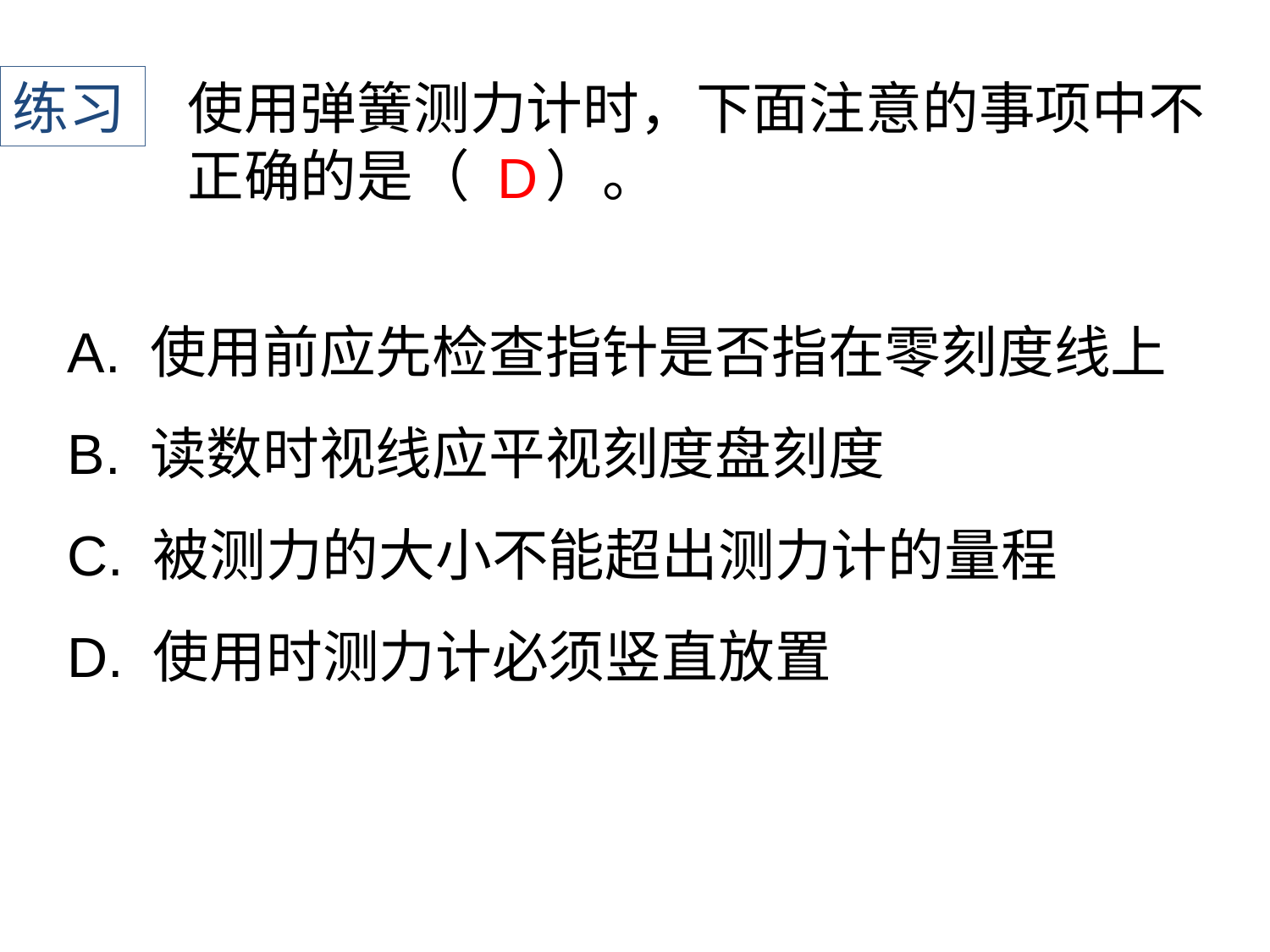

练习
使用弹簧测力计时，下面注意的事项中不正确的是（      ）。
D
A. 使用前应先检查指针是否指在零刻度线上
B. 读数时视线应平视刻度盘刻度
C. 被测力的大小不能超出测力计的量程
D. 使用时测力计必须竖直放置